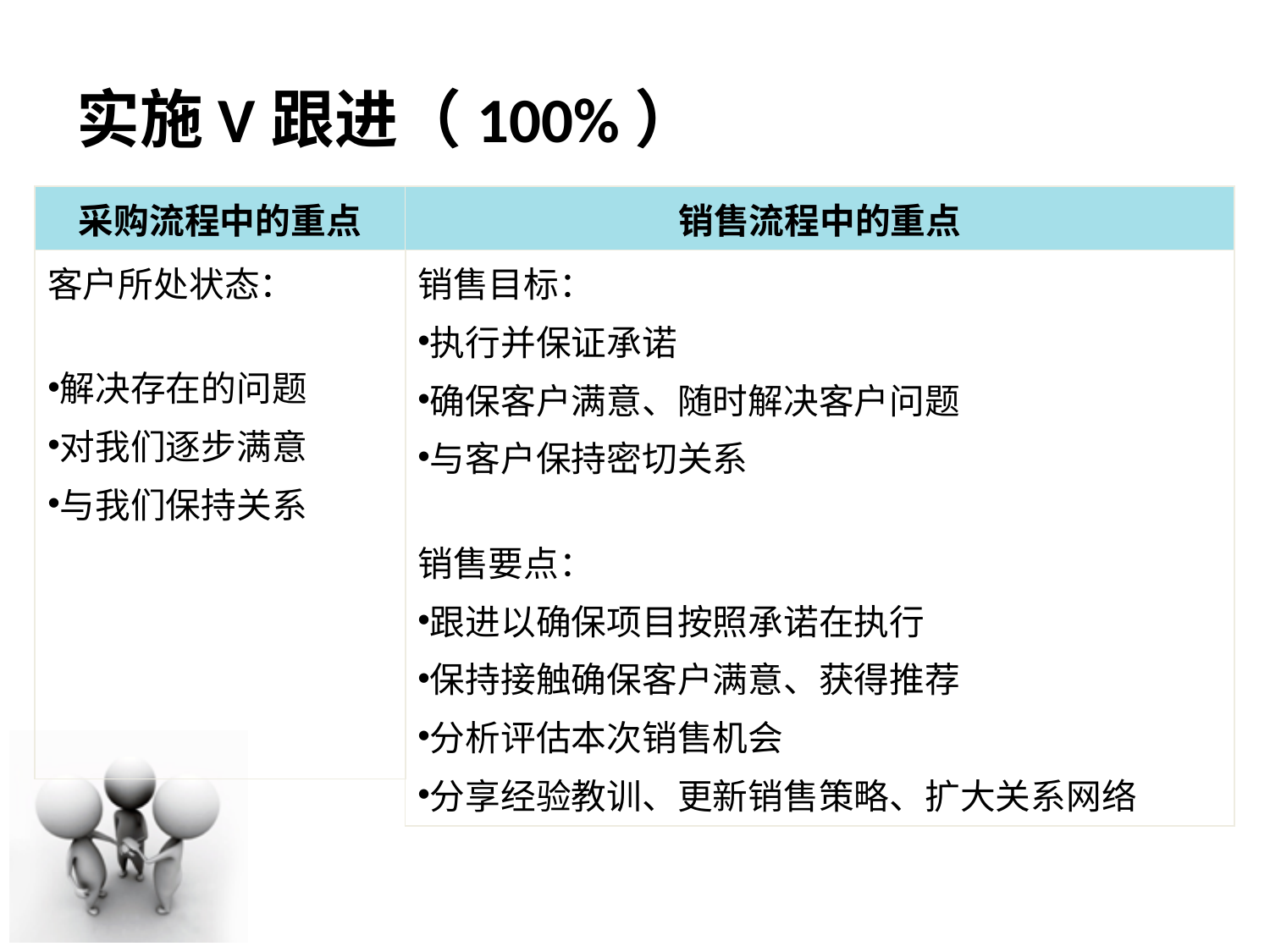

实施V跟进（100%）
| 采购流程中的重点 |
| --- |
| 客户所处状态：   解决存在的问题 对我们逐步满意 与我们保持关系 |
| 销售流程中的重点 |
| --- |
| 销售目标： 执行并保证承诺 确保客户满意、随时解决客户问题 与客户保持密切关系 销售要点： 跟进以确保项目按照承诺在执行 保持接触确保客户满意、获得推荐 分析评估本次销售机会 分享经验教训、更新销售策略、扩大关系网络 |